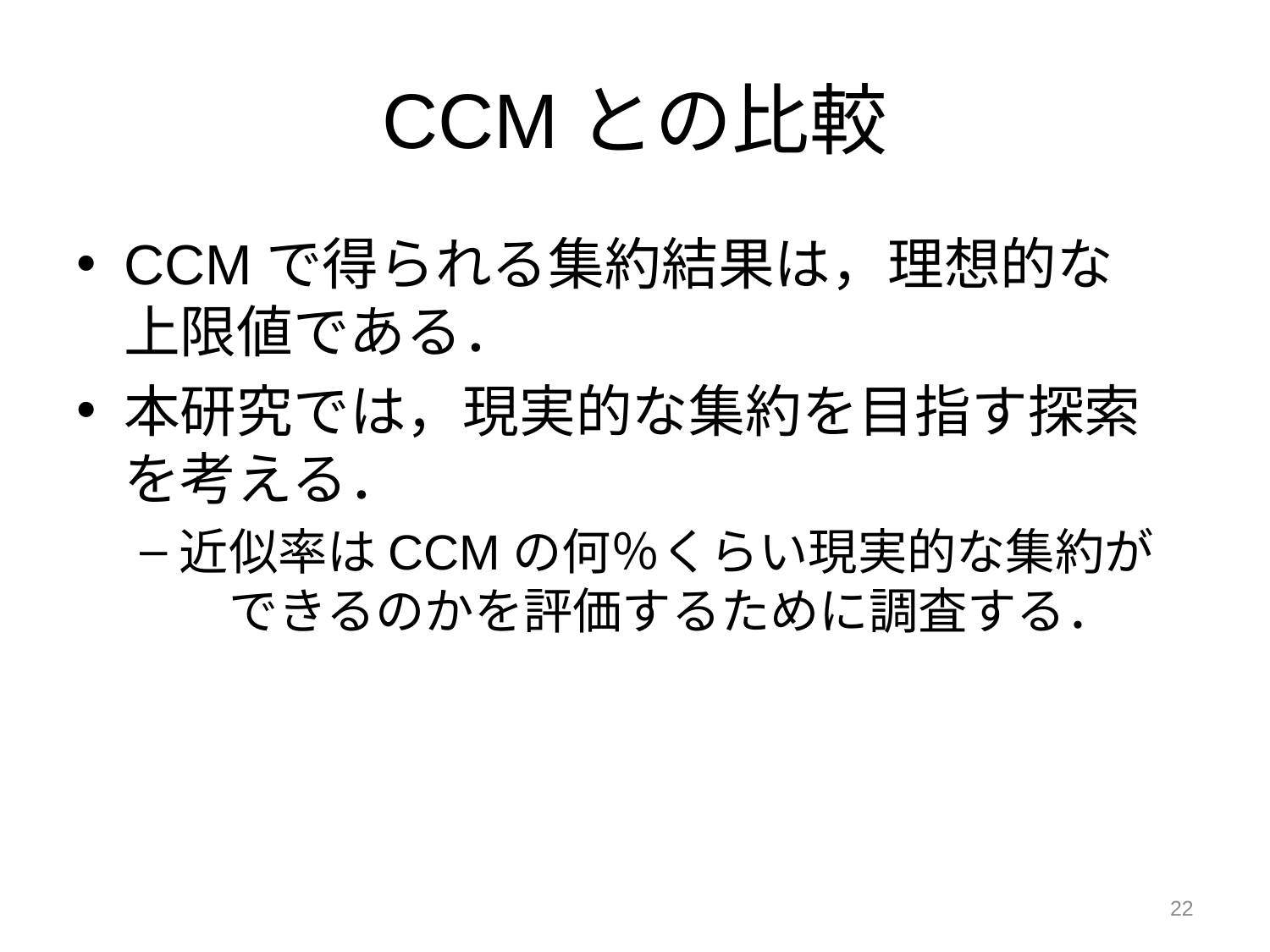

# CCMとの比較
CCMで得られる集約結果は，理想的な　上限値である．
本研究では，現実的な集約を目指す探索を考える．
近似率はCCMの何％くらい現実的な集約が　できるのかを評価するために調査する．
22